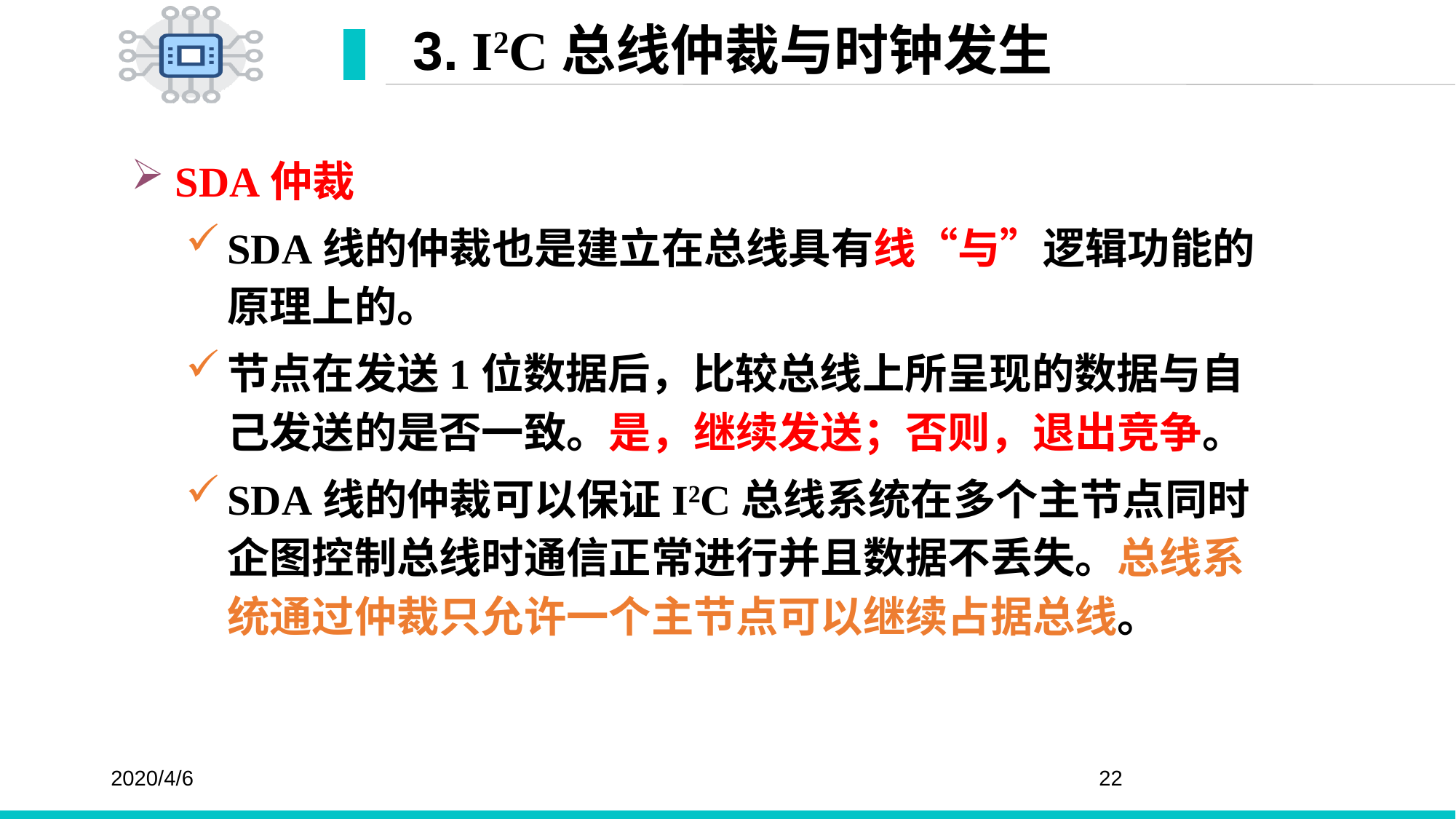

# 3. I2C总线仲裁与时钟发生
 SDA仲裁
SDA线的仲裁也是建立在总线具有线“与”逻辑功能的原理上的。
节点在发送1位数据后，比较总线上所呈现的数据与自己发送的是否一致。是，继续发送；否则，退出竞争。
SDA线的仲裁可以保证I2C总线系统在多个主节点同时企图控制总线时通信正常进行并且数据不丢失。总线系统通过仲裁只允许一个主节点可以继续占据总线。
2020/4/6
22